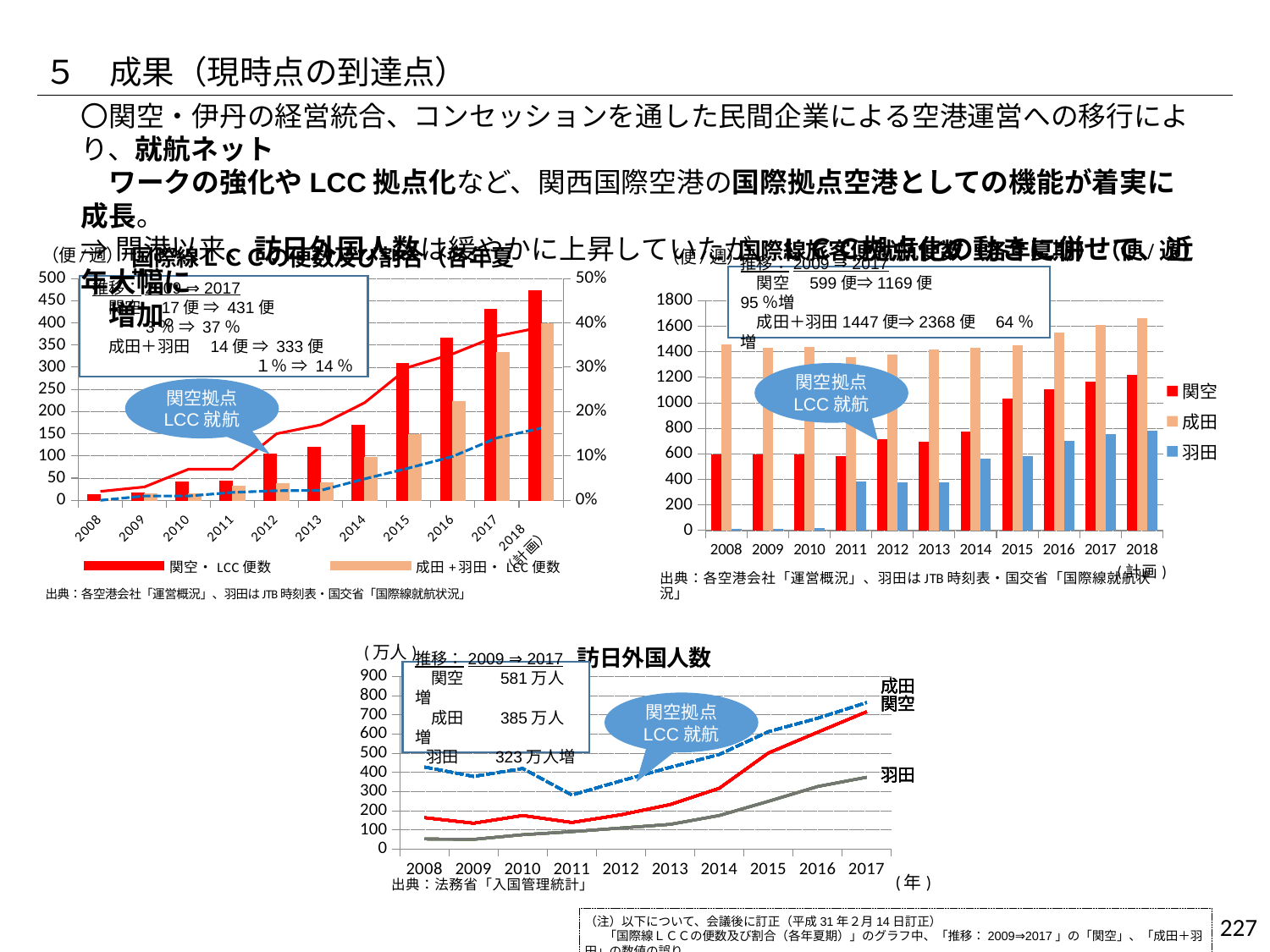

５　成果（現時点の到達点）
〇関空・伊丹の経営統合、コンセッションを通した民間企業による空港運営への移行により、就航ネット
　ワークの強化やLCC拠点化など、関西国際空港の国際拠点空港としての機能が着実に成長。
⇒開港以来、訪日外国人数は緩やかに上昇していたが、ＬＣＣ拠点化の動きに併せて、近年大幅に
　増加。

### Chart

| Category | 関空 | 成田 |  |
|---|---|---|---|
| 2008 | 598.0 | 1458.0 | 14.0 |
| 2009 | 599.0 | 1432.0 | 15.0 |
| 2010 | 594.0 | 1441.0 | 18.0 |
| 2011 | 581.0 | 1359.0 | 385.0 |
| 2012 | 716.0 | 1380.0 | 378.0 |
| 2013 | 695.0 | 1419.0 | 378.0 |
| 2014 | 775.0 | 1428.0 | 560.0 |
| 2015 | 1034.0 | 1454.0 | 585.0 |
| 2016 | 1109.0 | 1548.0 | 703.0 |
| 2017 | 1169.0 | 1610.0 | 758.0 |
| 2018
(計画) | 1219.0 | 1663.0 | 783.5 |

### Chart

| Category | 関空・LCC便数 | 成田+羽田・LCC便数 | 関空・LCC割合 | 成田+羽田・LCC割合 |
|---|---|---|---|---|
| 2008 | 12.0 | 0.0 | 0.02 | 0.0 |
| 2009 | 17.0 | 14.0 | 0.03 | 0.009675190048375951 |
| 2010 | 42.0 | 14.0 | 0.07 | 0.009595613433858808 |
| 2011 | 43.0 | 31.0 | 0.07 | 0.017775229357798166 |
| 2012 | 104.0 | 38.0 | 0.15 | 0.02161547212741752 |
| 2013 | 119.0 | 40.0 | 0.17 | 0.022259321090706732 |
| 2014 | 170.0 | 96.0 | 0.22 | 0.0482897384305835 |
| 2015 | 308.0 | 148.0 | 0.3 | 0.07258460029426189 |
| 2016 | 365.0 | 222.5 | 0.33 | 0.09884495779653488 |
| 2017 | 431.0 | 333.0 | 0.37 | 0.140625 |
| 2018
（計画） | 472.0 | 397.5 | 0.39 | 0.16247700797057021 |
推移：2009 ⇒ 2017
　関空　17便 ⇒ 431便
            3％ ⇒ 37％
　成田＋羽田　14便 ⇒ 333便
　　　　　　　　　　１％ ⇒ 14％
推移：2009 ⇒ 2017
　関空　599便⇒1169便 　　　　　95％増
　成田＋羽田1447便⇒2368便　64％増
関空拠点
LCC就航
関空拠点
LCC就航

### Chart: 訪日外国人数

| Category | 関空 | 成田 | 羽田 | 関空 | 成田 | 羽田 | 関空 | 成田 | 羽田 | 関空 | 成田 | 羽田 | 関空 | 成田 | 羽田 | 関空 | 成田 | 羽田 | 関空 | 成田 | 羽田 | 関空 | 成田 | 羽田 | 関空 | 成田 | 羽田 | 関空 | 成田 | 羽田 | 関空 | 成田 | 羽田 | 関空 | 成田 | 羽田 | 関空 | 成田 | 羽田 | 関空 | 成田 | 羽田 | 関空 | 成田 | 羽田 | 関空 | 成田 | 羽田 |
|---|---|---|---|---|---|---|---|---|---|---|---|---|---|---|---|---|---|---|---|---|---|---|---|---|---|---|---|---|---|---|---|---|---|---|---|---|---|---|---|---|---|---|---|---|---|---|---|---|
| 2008 | 164.0 | 428.0 | 53.0 | 164.0 | 428.0 | 53.0 | 164.0 | 428.0 | 53.0 | 164.0 | 428.0 | 53.0 | 164.0 | 428.0 | 53.0 | 164.0 | 428.0 | 53.0 | 164.0 | 428.0 | 53.0 | 164.0 | 428.0 | 53.0 | 164.0 | 428.0 | 53.0 | 164.0 | 428.0 | 53.0 | 164.0 | 428.0 | 53.0 | 164.0 | 428.0 | 53.0 | 164.0 | 428.0 | 53.0 | 164.0 | 428.0 | 53.0 | 164.0 | 428.0 | 53.0 | 164.0 | 428.0 | 53.0 |
| 2009 | 135.0 | 379.0 | 51.0 | 135.0 | 379.0 | 51.0 | 135.0 | 379.0 | 51.0 | 135.0 | 379.0 | 51.0 | 135.0 | 379.0 | 51.0 | 135.0 | 379.0 | 51.0 | 135.0 | 379.0 | 51.0 | 135.0 | 379.0 | 51.0 | 135.0 | 379.0 | 51.0 | 135.0 | 379.0 | 51.0 | 135.0 | 379.0 | 51.0 | 135.0 | 379.0 | 51.0 | 135.0 | 379.0 | 51.0 | 135.0 | 379.0 | 51.0 | 135.0 | 379.0 | 51.0 | 135.0 | 379.0 | 51.0 |
| 2010 | 175.0 | 420.0 | 75.0 | 175.0 | 420.0 | 75.0 | 175.0 | 420.0 | 75.0 | 175.0 | 420.0 | 75.0 | 175.0 | 420.0 | 75.0 | 175.0 | 420.0 | 75.0 | 175.0 | 420.0 | 75.0 | 175.0 | 420.0 | 75.0 | 175.0 | 420.0 | 75.0 | 175.0 | 420.0 | 75.0 | 175.0 | 420.0 | 75.0 | 175.0 | 420.0 | 75.0 | 175.0 | 420.0 | 75.0 | 175.0 | 420.0 | 75.0 | 175.0 | 420.0 | 75.0 | 175.0 | 420.0 | 75.0 |
| 2011 | 139.0 | 282.0 | 91.0 | 139.0 | 282.0 | 91.0 | 139.0 | 282.0 | 91.0 | 139.0 | 282.0 | 91.0 | 139.0 | 282.0 | 91.0 | 139.0 | 282.0 | 91.0 | 139.0 | 282.0 | 91.0 | 139.0 | 282.0 | 91.0 | 139.0 | 282.0 | 91.0 | 139.0 | 282.0 | 91.0 | 139.0 | 282.0 | 91.0 | 139.0 | 282.0 | 91.0 | 139.0 | 282.0 | 91.0 | 139.0 | 282.0 | 91.0 | 139.0 | 282.0 | 91.0 | 139.0 | 282.0 | 91.0 |
| 2012 | 179.0 | 356.0 | 110.0 | 179.0 | 356.0 | 110.0 | 179.0 | 356.0 | 110.0 | 179.0 | 356.0 | 110.0 | 179.0 | 356.0 | 110.0 | 179.0 | 356.0 | 110.0 | 179.0 | 356.0 | 110.0 | 179.0 | 356.0 | 110.0 | 179.0 | 356.0 | 110.0 | 179.0 | 356.0 | 110.0 | 179.0 | 356.0 | 110.0 | 179.0 | 356.0 | 110.0 | 179.0 | 356.0 | 110.0 | 179.0 | 356.0 | 110.0 | 179.0 | 356.0 | 110.0 | 179.0 | 356.0 | 110.0 |
| 2013 | 232.0 | 426.0 | 129.0 | 232.0 | 426.0 | 129.0 | 232.0 | 426.0 | 129.0 | 232.0 | 426.0 | 129.0 | 232.0 | 426.0 | 129.0 | 232.0 | 426.0 | 129.0 | 232.0 | 426.0 | 129.0 | 232.0 | 426.0 | 129.0 | 232.0 | 426.0 | 129.0 | 232.0 | 426.0 | 129.0 | 232.0 | 426.0 | 129.0 | 232.0 | 426.0 | 129.0 | 232.0 | 426.0 | 129.0 | 232.0 | 426.0 | 129.0 | 232.0 | 426.0 | 129.0 | 232.0 | 426.0 | 129.0 |
| 2014 | 317.0 | 493.0 | 175.0 | 317.0 | 493.0 | 175.0 | 317.0 | 493.0 | 175.0 | 317.0 | 493.0 | 175.0 | 317.0 | 493.0 | 175.0 | 317.0 | 493.0 | 175.0 | 317.0 | 493.0 | 175.0 | 317.0 | 493.0 | 175.0 | 317.0 | 493.0 | 175.0 | 317.0 | 493.0 | 175.0 | 317.0 | 493.0 | 175.0 | 317.0 | 493.0 | 175.0 | 317.0 | 493.0 | 175.0 | 317.0 | 493.0 | 175.0 | 317.0 | 493.0 | 175.0 | 317.0 | 493.0 | 175.0 |
| 2015 | 501.0 | 612.0 | 249.0 | 501.0 | 612.0 | 249.0 | 501.0 | 612.0 | 249.0 | 501.0 | 612.0 | 249.0 | 501.0 | 612.0 | 249.0 | 501.0 | 612.0 | 249.0 | 501.0 | 612.0 | 249.0 | 501.0 | 612.0 | 249.0 | 501.0 | 612.0 | 249.0 | 501.0 | 612.0 | 249.0 | 501.0 | 612.0 | 249.0 | 501.0 | 612.0 | 249.0 | 501.0 | 612.0 | 249.0 | 501.0 | 612.0 | 249.0 | 501.0 | 612.0 | 249.0 | 501.0 | 612.0 | 249.0 |
| 2016 | 609.0 | 682.0 | 326.0 | 609.0 | 682.0 | 326.0 | 609.0 | 682.0 | 326.0 | 609.0 | 682.0 | 326.0 | 609.0 | 682.0 | 326.0 | 609.0 | 682.0 | 326.0 | 609.0 | 682.0 | 326.0 | 609.0 | 682.0 | 326.0 | 609.0 | 682.0 | 326.0 | 609.0 | 682.0 | 326.0 | 609.0 | 682.0 | 326.0 | 609.0 | 682.0 | 326.0 | 609.0 | 682.0 | 326.0 | 609.0 | 682.0 | 326.0 | 609.0 | 682.0 | 326.0 | 609.0 | 682.0 | 326.0 |
| 2017 | 715.9996 | 763.9125 | 374.5577 | 715.9996 | 763.9125 | 374.5577 | 715.9996 | 763.9125 | 374.5577 | 715.9996 | 763.9125 | 374.5577 | 715.9996 | 763.9125 | 374.5577 | 715.9996 | 763.9125 | 374.5577 | 715.9996 | 763.9125 | 374.5577 | 715.9996 | 763.9125 | 374.5577 | 715.9996 | 763.9125 | 374.5577 | 715.9996 | 763.9125 | 374.5577 | 715.9996 | 763.9125 | 374.5577 | 715.9996 | 763.9125 | 374.5577 | 715.9996 | 763.9125 | 374.5577 | 715.9996 | 763.9125 | 374.5577 | 715.9996 | 763.9125 | 374.5577 | 715.9996 | 763.9125 | 374.5577 |
推移：2009 ⇒ 2017
　関空　　581万人増
　成田　　385万人増
  羽田　　323万人増
関空拠点
LCC就航
227
（注）以下について、会議後に訂正（平成31年２月14日訂正）
      「国際線ＬＣＣの便数及び割合（各年夏期）」のグラフ中、「推移：2009⇒2017」の「関空」、「成田＋羽田」の数値の誤り